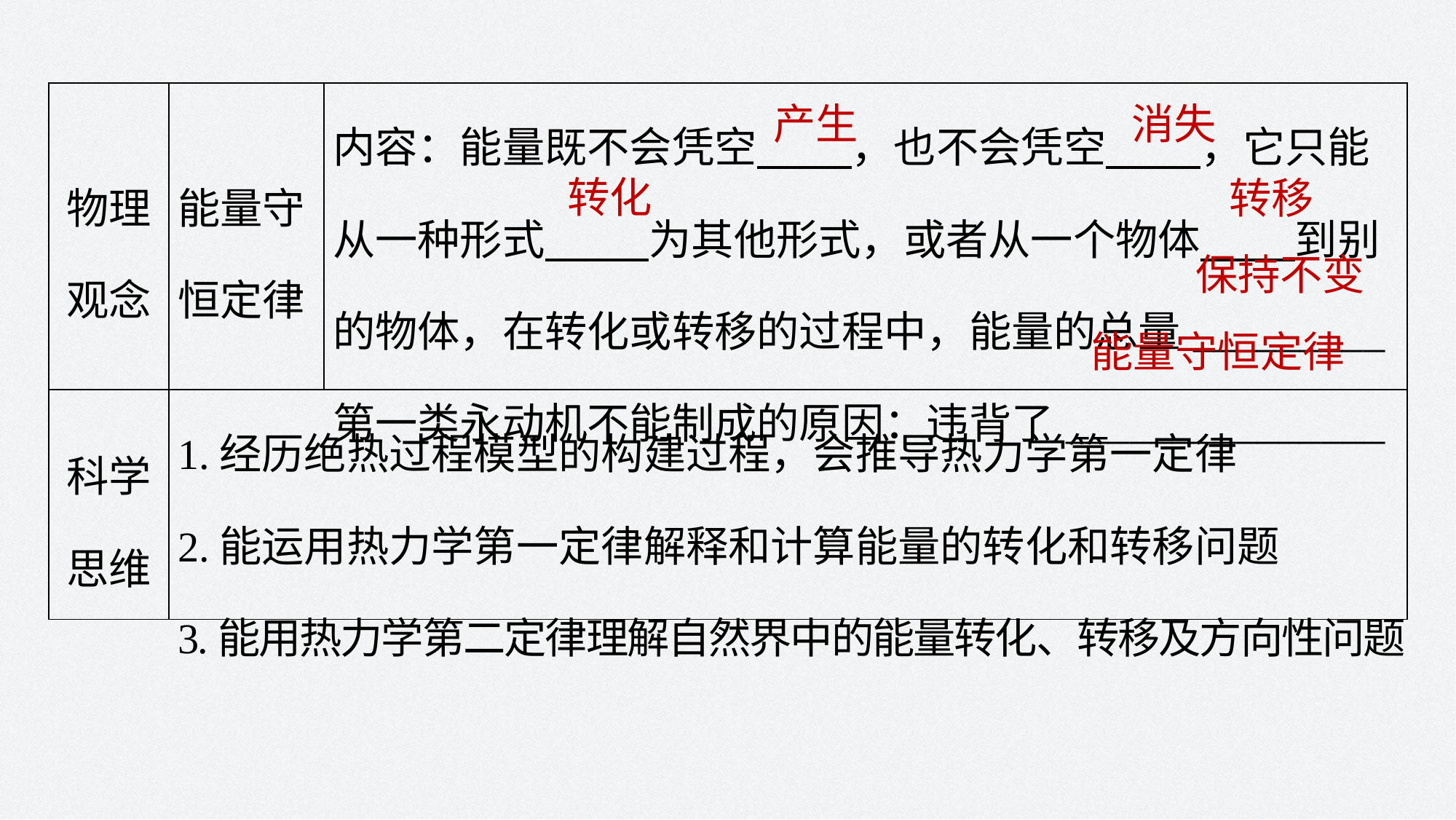

| 物理 观念 | 能量守 恒定律 | 内容：能量既不会凭空 ，也不会凭空 ，它只能从一种形式 为其他形式，或者从一个物体 到别的物体，在转化或转移的过程中，能量的总量\_\_\_\_\_\_\_\_\_ 第一类永动机不能制成的原因：违背了\_\_\_\_\_\_\_\_\_\_\_\_\_\_\_ |
| --- | --- | --- |
| 科学 思维 | 1.经历绝热过程模型的构建过程，会推导热力学第一定律 2.能运用热力学第一定律解释和计算能量的转化和转移问题 3.能用热力学第二定律理解自然界中的能量转化、转移及方向性问题 |  |
产生
消失
转化
转移
保持不变
能量守恒定律